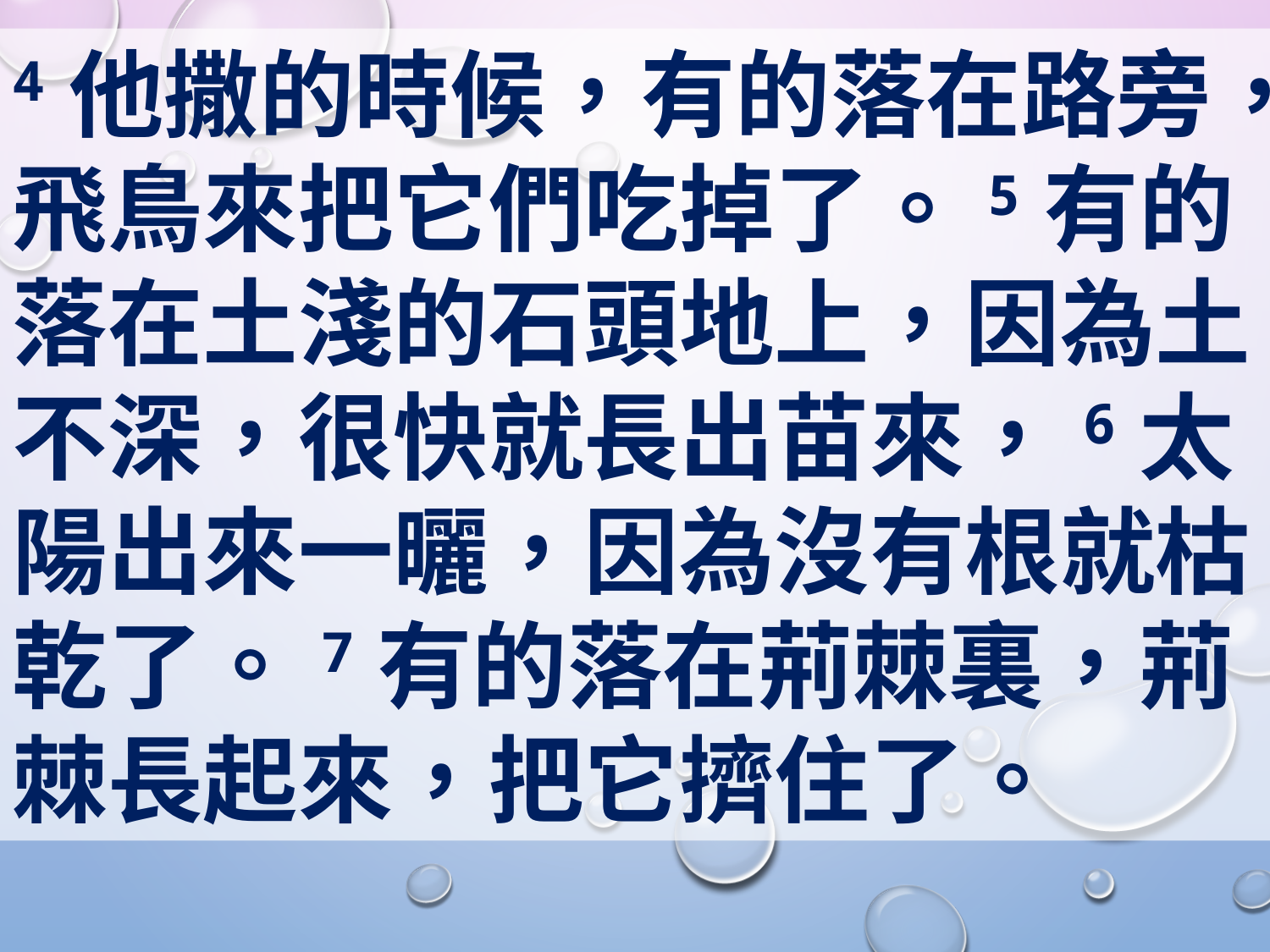

4他撒的時候，有的落在路旁，飛鳥來把它們吃掉了。5有的落在土淺的石頭地上，因為土不深，很快就長出苗來，6太陽出來一曬，因為沒有根就枯乾了。7有的落在荊棘裏，荊棘長起來，把它擠住了。